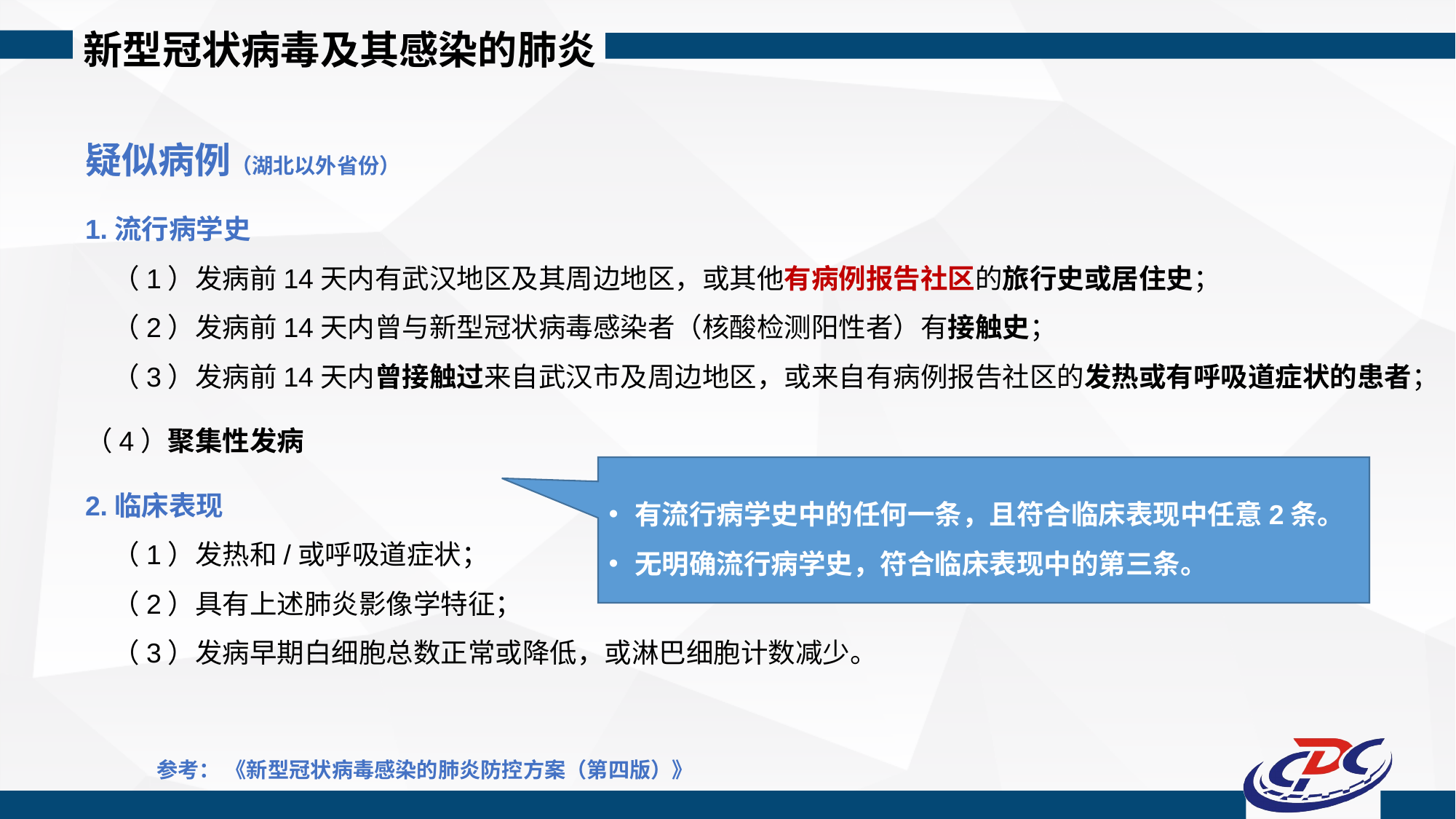

新型冠状病毒及其感染的肺炎

疑似病例（湖北以外省份）
1.流行病学史
（1）发病前14天内有武汉地区及其周边地区，或其他有病例报告社区的旅行史或居住史；
（2）发病前14天内曾与新型冠状病毒感染者（核酸检测阳性者）有接触史；
（3）发病前14天内曾接触过来自武汉市及周边地区，或来自有病例报告社区的发热或有呼吸道症状的患者；
（4）聚集性发病
2.临床表现
（1）发热和/或呼吸道症状；
（2）具有上述肺炎影像学特征；
（3）发病早期白细胞总数正常或降低，或淋巴细胞计数减少。
有流行病学史中的任何一条，且符合临床表现中任意2条。
无明确流行病学史，符合临床表现中的第三条。
参考： 《新型冠状病毒感染的肺炎防控方案（第四版）》